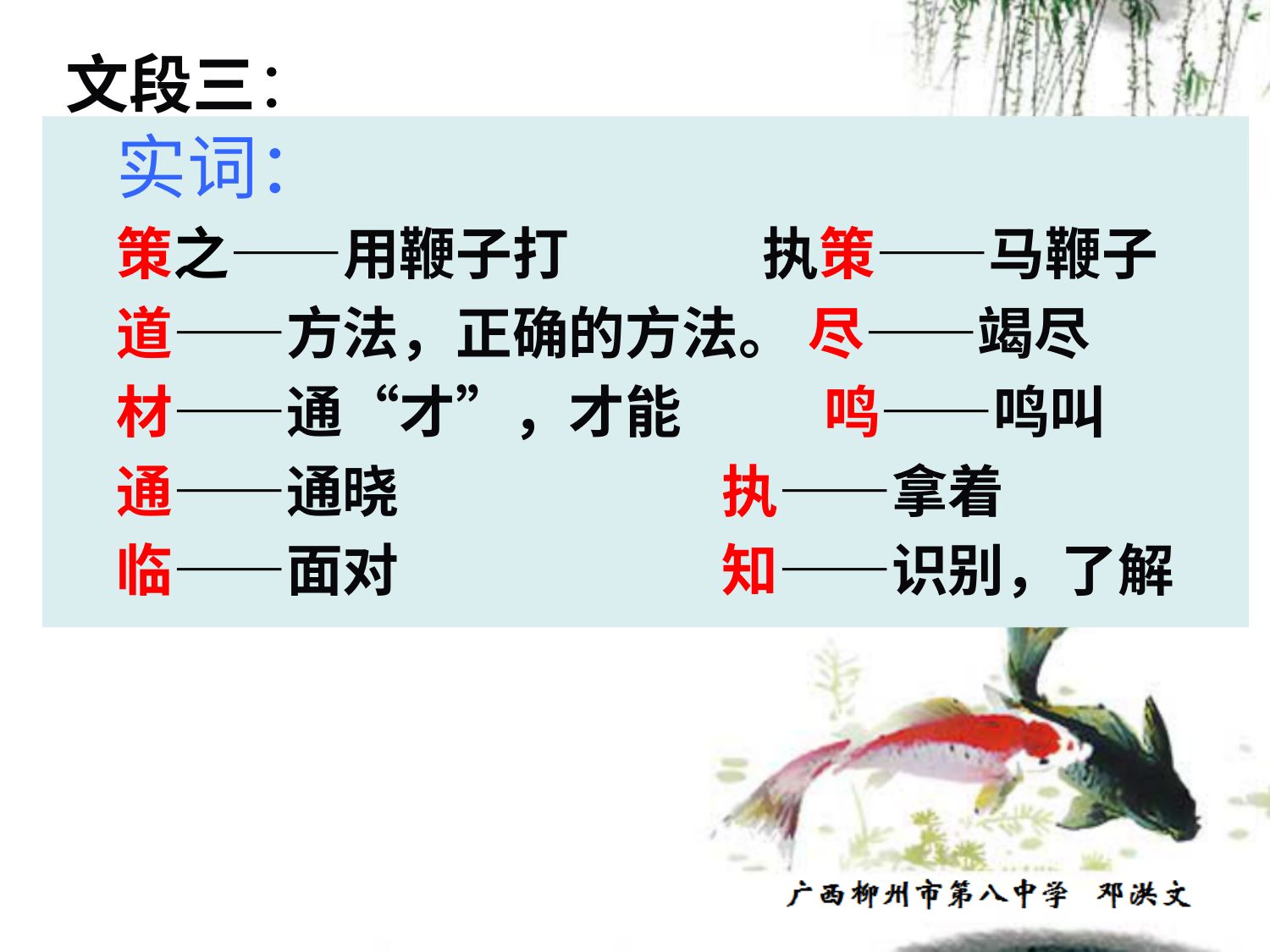

文段三：
实词：
策之——用鞭子打               执策——马鞭子
道——方法，正确的方法。 尽——竭尽
材——通“才”，才能           鸣——鸣叫
通——通晓                         执——拿着
临——面对                         知——识别，了解